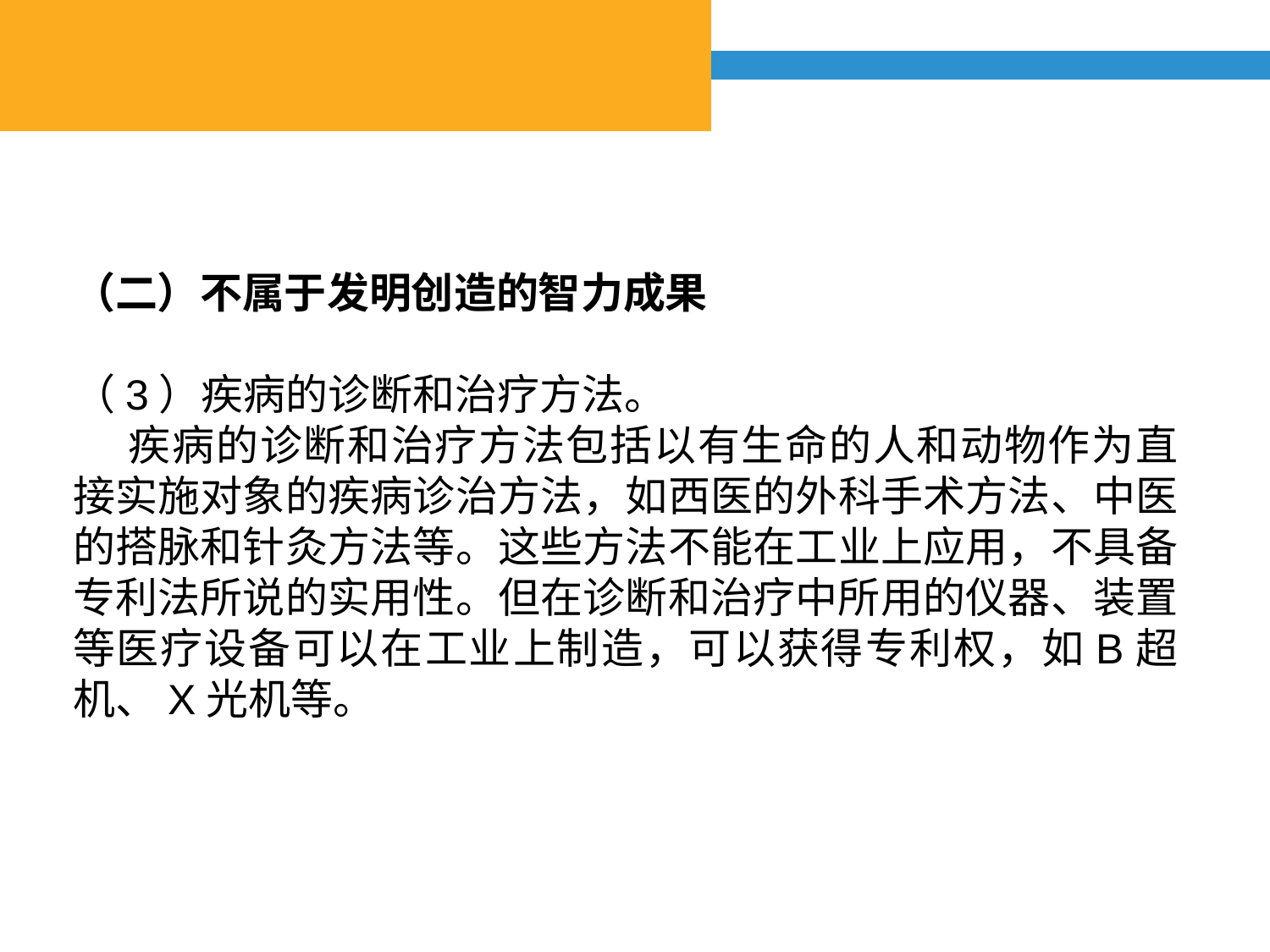

（二）不属于发明创造的智力成果

（3）疾病的诊断和治疗方法。
    疾病的诊断和治疗方法包括以有生命的人和动物作为直接实施对象的疾病诊治方法，如西医的外科手术方法、中医的搭脉和针灸方法等。这些方法不能在工业上应用，不具备专利法所说的实用性。但在诊断和治疗中所用的仪器、装置等医疗设备可以在工业上制造，可以获得专利权，如B超机、X光机等。